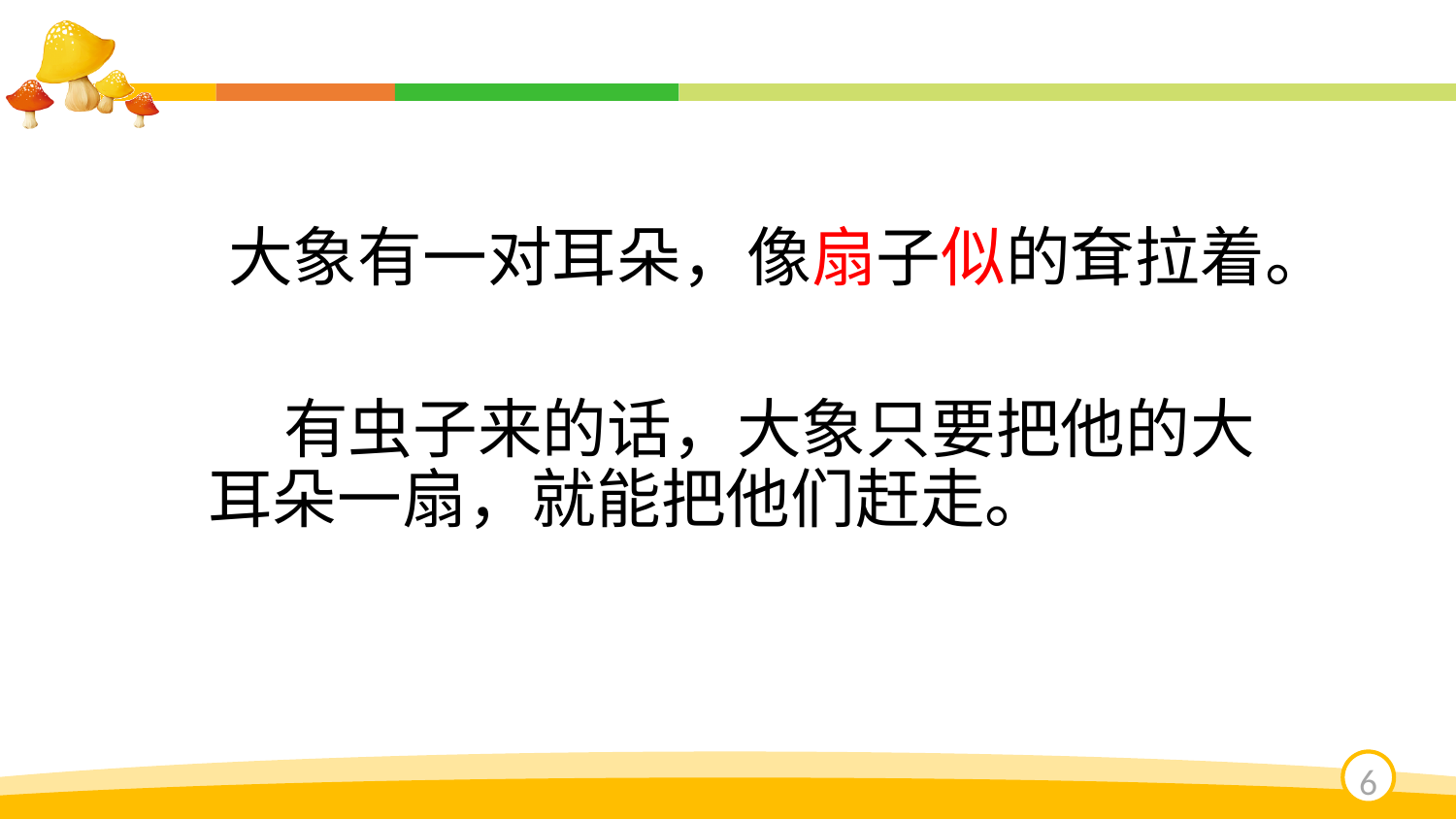

大象有一对耳朵，像扇子似的耷拉着。
      有虫子来的话，大象只要把他的大耳朵一扇，就能把他们赶走。